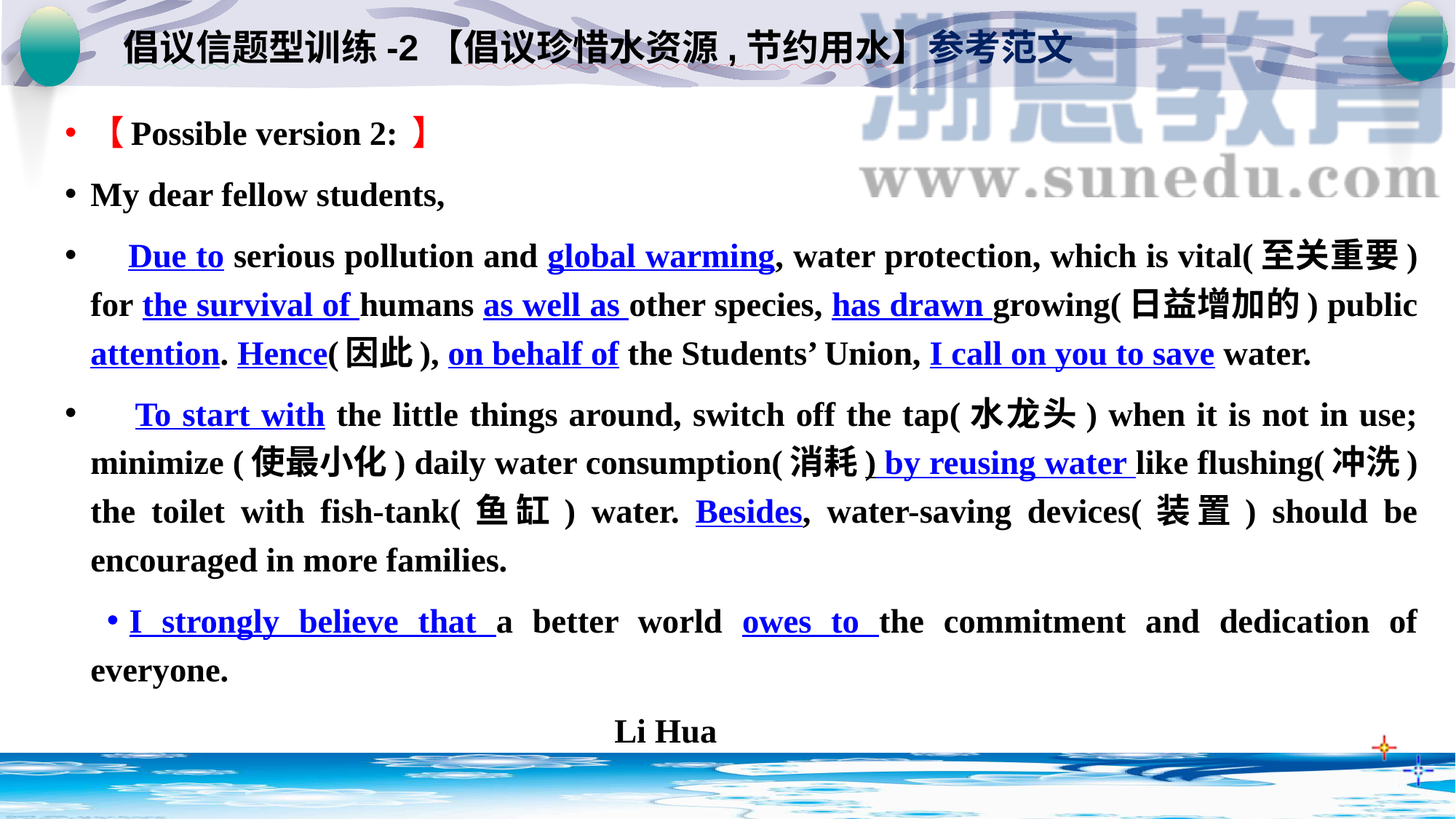

倡议信题型训练-2【倡议珍惜水资源,节约用水】参考范文
【Possible version 2: 】
My dear fellow students,
    Due to serious pollution and global warming, water protection, which is vital(至关重要) for the survival of humans as well as other species, has drawn growing(日益增加的) public attention. Hence(因此), on behalf of the Students’ Union, I call on you to save water.
    To start with the little things around, switch off the tap(水龙头) when it is not in use; minimize (使最小化) daily water consumption(消耗) by reusing water like flushing(冲洗) the toilet with fish-tank(鱼缸) water. Besides, water-saving devices(装置) should be encouraged in more families.
I strongly believe that a better world owes to the commitment and dedication of everyone.
                                                                  						Li Hua